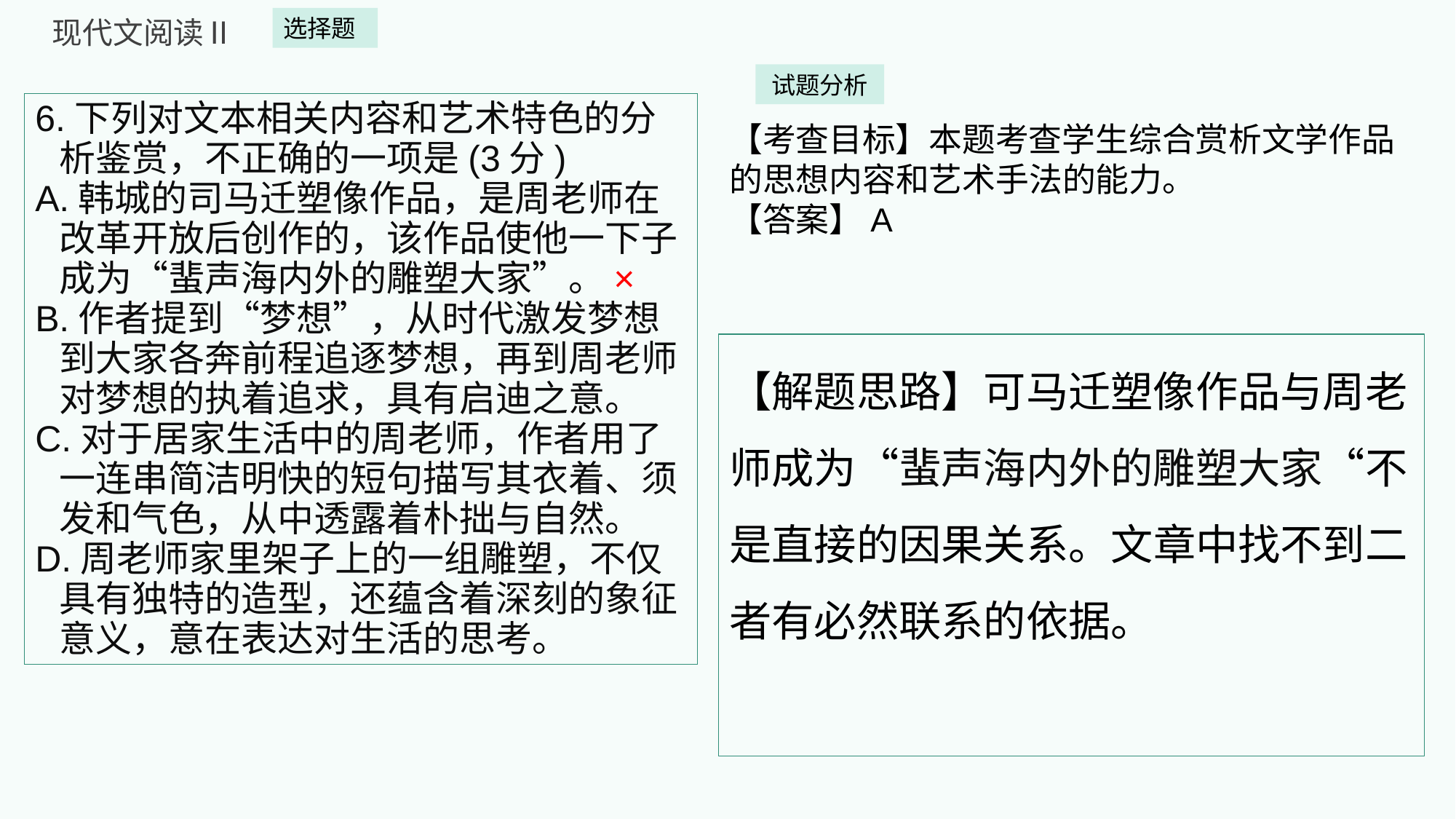

现代文阅读Ⅱ
选择题
试题分析
6.下列对文本相关内容和艺术特色的分析鉴赏，不正确的一项是(3分)
A.韩城的司马迁塑像作品，是周老师在改革开放后创作的，该作品使他一下子成为“蜚声海内外的雕塑大家”。×
B.作者提到“梦想”，从时代激发梦想到大家各奔前程追逐梦想，再到周老师对梦想的执着追求，具有启迪之意。
C.对于居家生活中的周老师，作者用了一连串简洁明快的短句描写其衣着、须发和气色，从中透露着朴拙与自然。
D.周老师家里架子上的一组雕塑，不仅具有独特的造型，还蕴含着深刻的象征意义，意在表达对生活的思考。
【考查目标】本题考查学生综合赏析文学作品的思想内容和艺术手法的能力。
【答案】A

【解题思路】可马迁塑像作品与周老师成为“蜚声海内外的雕塑大家“不是直接的因果关系。文章中找不到二者有必然联系的依据。